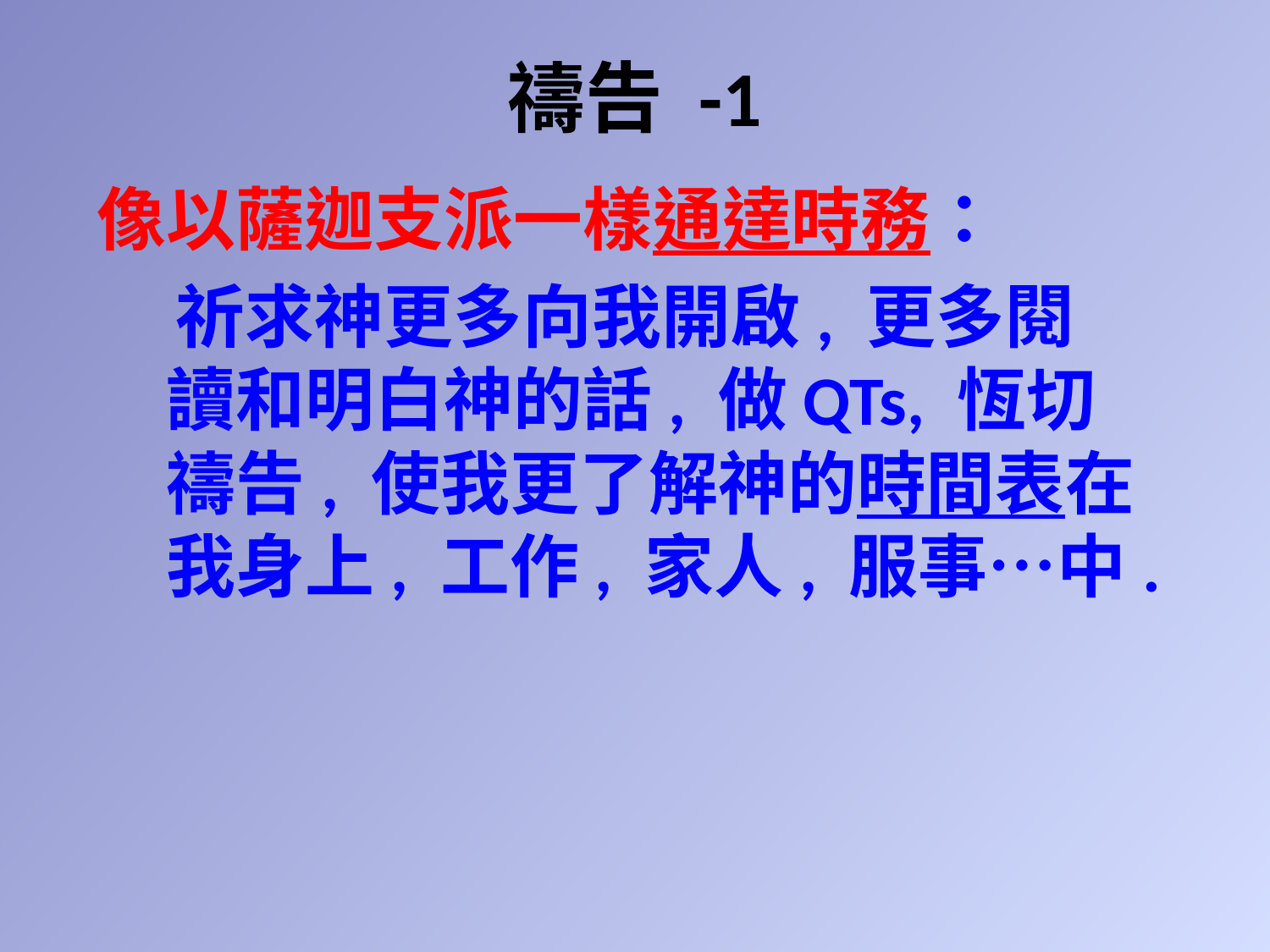

# 禱告 -1
像以薩迦支派一樣通達時務：
    祈求神更多向我開啟, 更多閱讀和明白神的話, 做QTs, 恆切禱告, 使我更了解神的時間表在我身上, 工作, 家人, 服事…中.